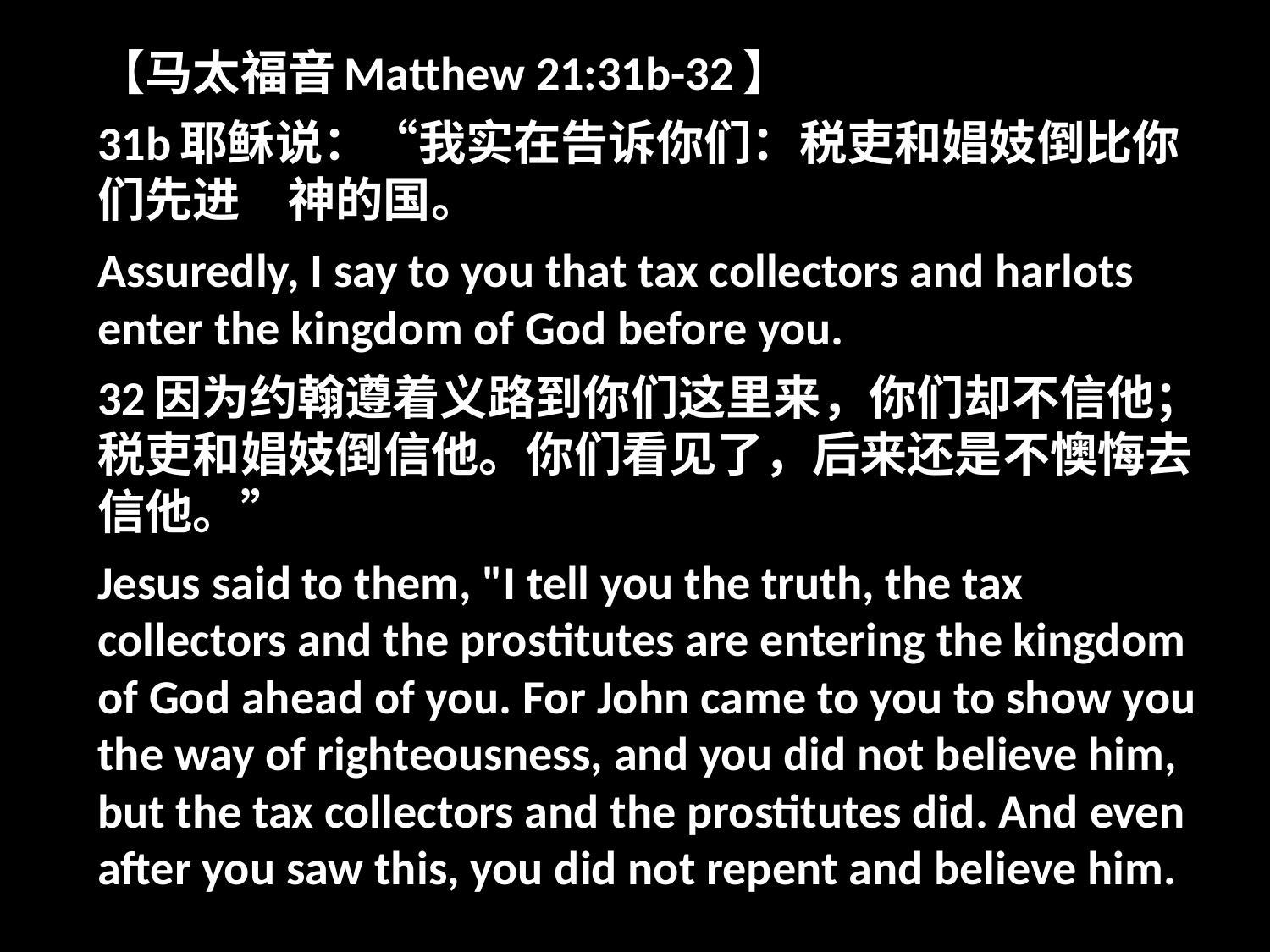

【马太福音Matthew 21:31b-32】
31b耶稣说：“我实在告诉你们：税吏和娼妓倒比你们先进　神的国。
Assuredly, I say to you that tax collectors and harlots enter the kingdom of God before you.
32因为约翰遵着义路到你们这里来，你们却不信他；税吏和娼妓倒信他。你们看见了，后来还是不懊悔去信他。”
Jesus said to them, "I tell you the truth, the tax collectors and the prostitutes are entering the kingdom of God ahead of you. For John came to you to show you the way of righteousness, and you did not believe him, but the tax collectors and the prostitutes did. And even after you saw this, you did not repent and believe him.